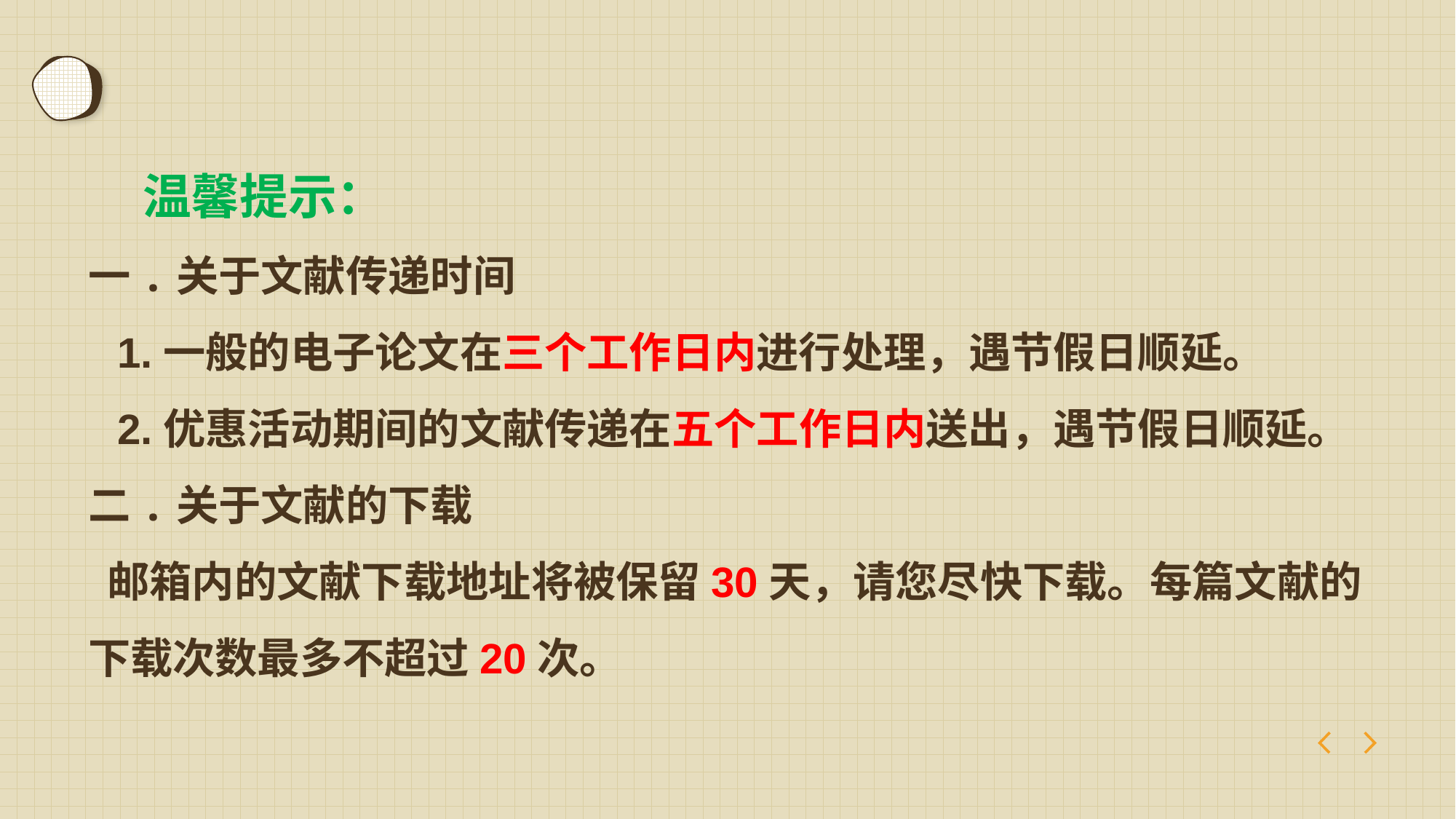

# 温馨提示： 一.关于文献传递时间 1.一般的电子论文在三个工作日内进行处理，遇节假日顺延。 2.优惠活动期间的文献传递在五个工作日内送出，遇节假日顺延。 二.关于文献的下载 邮箱内的文献下载地址将被保留30天，请您尽快下载。每篇文献的下载次数最多不超过20次。